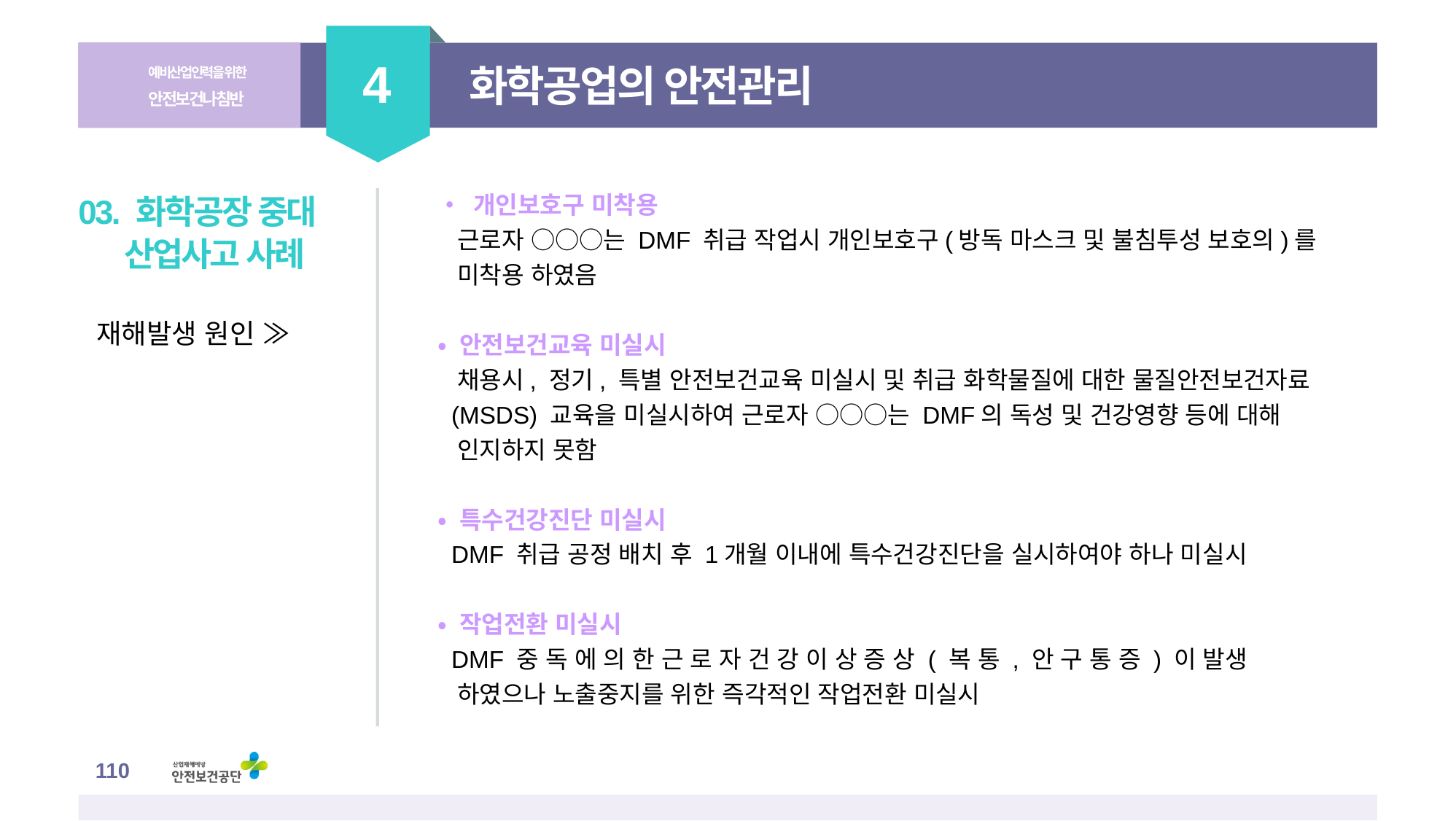

4
예비산업인력을 위한
안전보건나침반
화학공업의 안전관리
• 개인보호구 미착용
  근로자 ○○○는 DMF 취급 작업시 개인보호구(방독 마스크 및 불침투성 보호의)를
  미착용 하였음

• 안전보건교육 미실시
  채용시, 정기, 특별 안전보건교육 미실시 및 취급 화학물질에 대한 물질안전보건자료
  (MSDS) 교육을 미실시하여 근로자 ○○○는 DMF의 독성 및 건강영향 등에 대해
  인지하지 못함

• 특수건강진단 미실시
  DMF 취급 공정 배치 후 1개월 이내에 특수건강진단을 실시하여야 하나 미실시

• 작업전환 미실시
  DMF 중 독 에 의 한 근 로 자 건 강 이 상 증 상 ( 복 통 , 안 구 통 증 ) 이 발생
  하였으나 노출중지를 위한 즉각적인 작업전환 미실시
03. 화학공장 중대 산업사고 사례
재해발생 원인 ≫